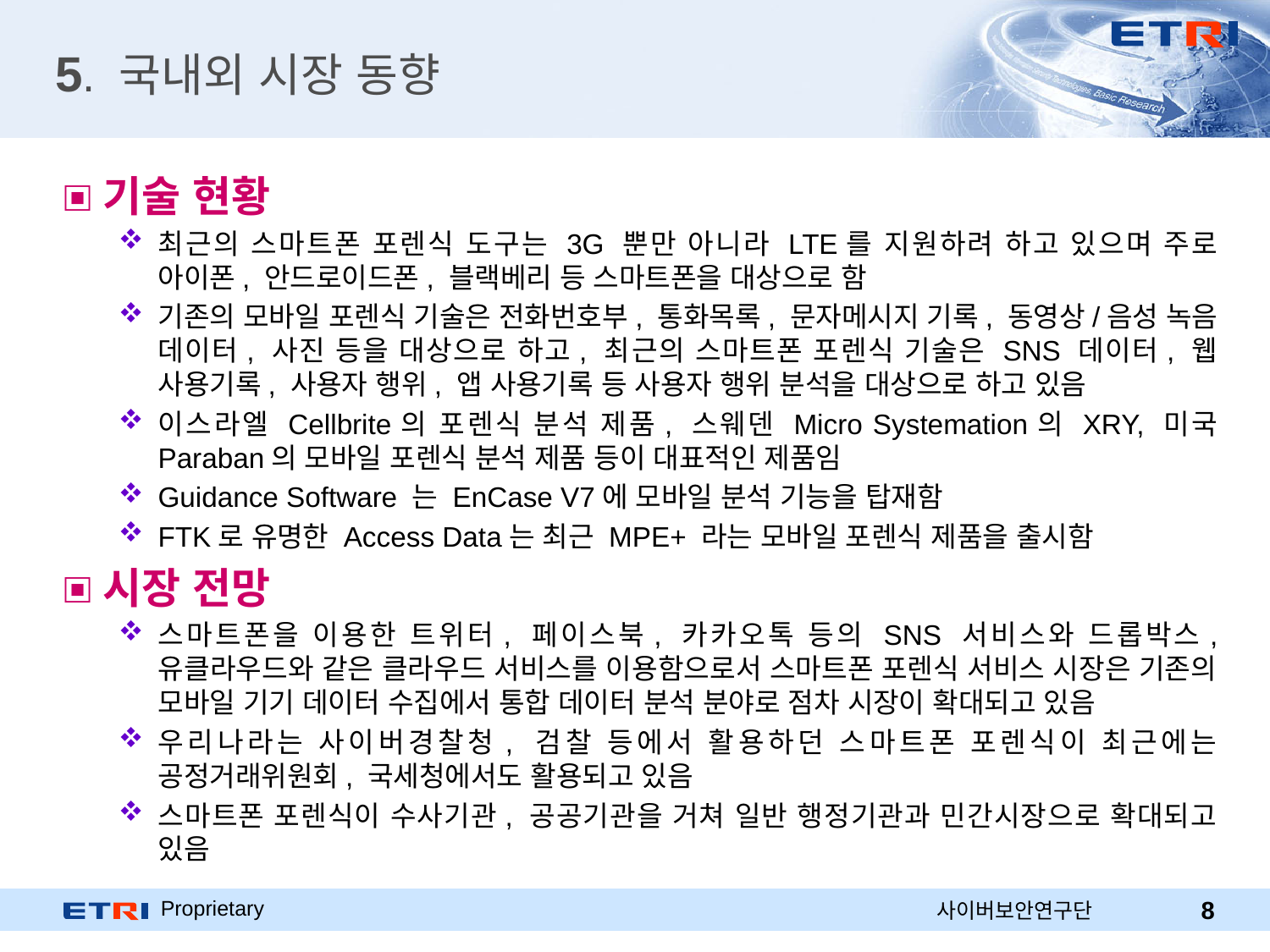

# 5. 국내외 시장 동향
기술 현황
최근의 스마트폰 포렌식 도구는 3G 뿐만 아니라 LTE를 지원하려 하고 있으며 주로 아이폰, 안드로이드폰, 블랙베리 등 스마트폰을 대상으로 함
기존의 모바일 포렌식 기술은 전화번호부, 통화목록, 문자메시지 기록, 동영상/음성 녹음 데이터, 사진 등을 대상으로 하고, 최근의 스마트폰 포렌식 기술은 SNS 데이터, 웹 사용기록, 사용자 행위, 앱 사용기록 등 사용자 행위 분석을 대상으로 하고 있음
이스라엘 Cellbrite의 포렌식 분석 제품, 스웨덴 Micro Systemation의 XRY, 미국 Paraban의 모바일 포렌식 분석 제품 등이 대표적인 제품임
Guidance Software 는 EnCase V7에 모바일 분석 기능을 탑재함
FTK로 유명한 Access Data는 최근 MPE+ 라는 모바일 포렌식 제품을 출시함
시장 전망
스마트폰을 이용한 트위터, 페이스북, 카카오톡 등의 SNS 서비스와 드롭박스, 유클라우드와 같은 클라우드 서비스를 이용함으로서 스마트폰 포렌식 서비스 시장은 기존의 모바일 기기 데이터 수집에서 통합 데이터 분석 분야로 점차 시장이 확대되고 있음
우리나라는 사이버경찰청, 검찰 등에서 활용하던 스마트폰 포렌식이 최근에는 공정거래위원회, 국세청에서도 활용되고 있음
스마트폰 포렌식이 수사기관, 공공기관을 거쳐 일반 행정기관과 민간시장으로 확대되고 있음

8
사이버보안연구단